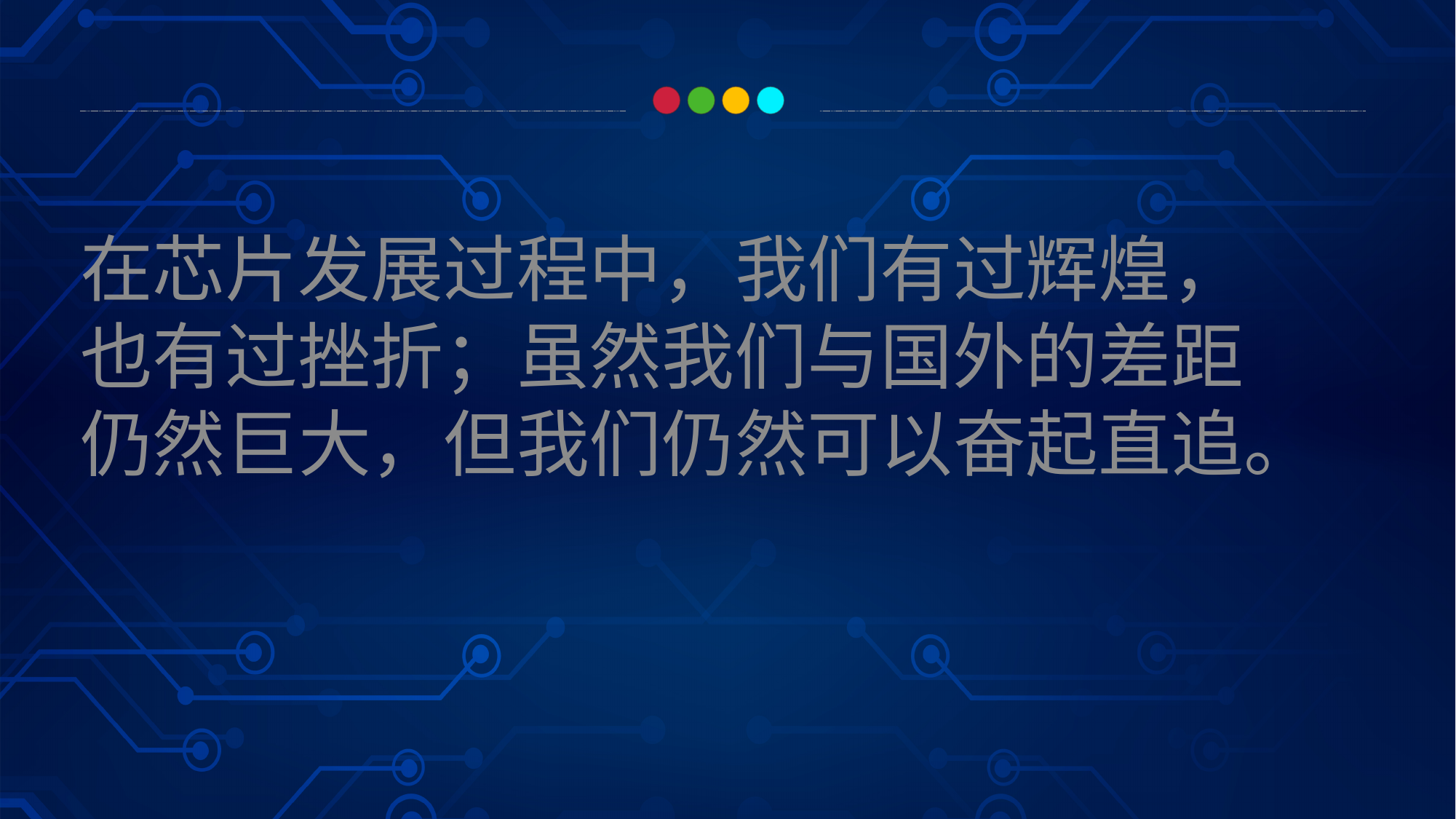

在芯片发展过程中，我们有过辉煌，也有过挫折；虽然我们与国外的差距仍然巨大，但我们仍然可以奋起直追。